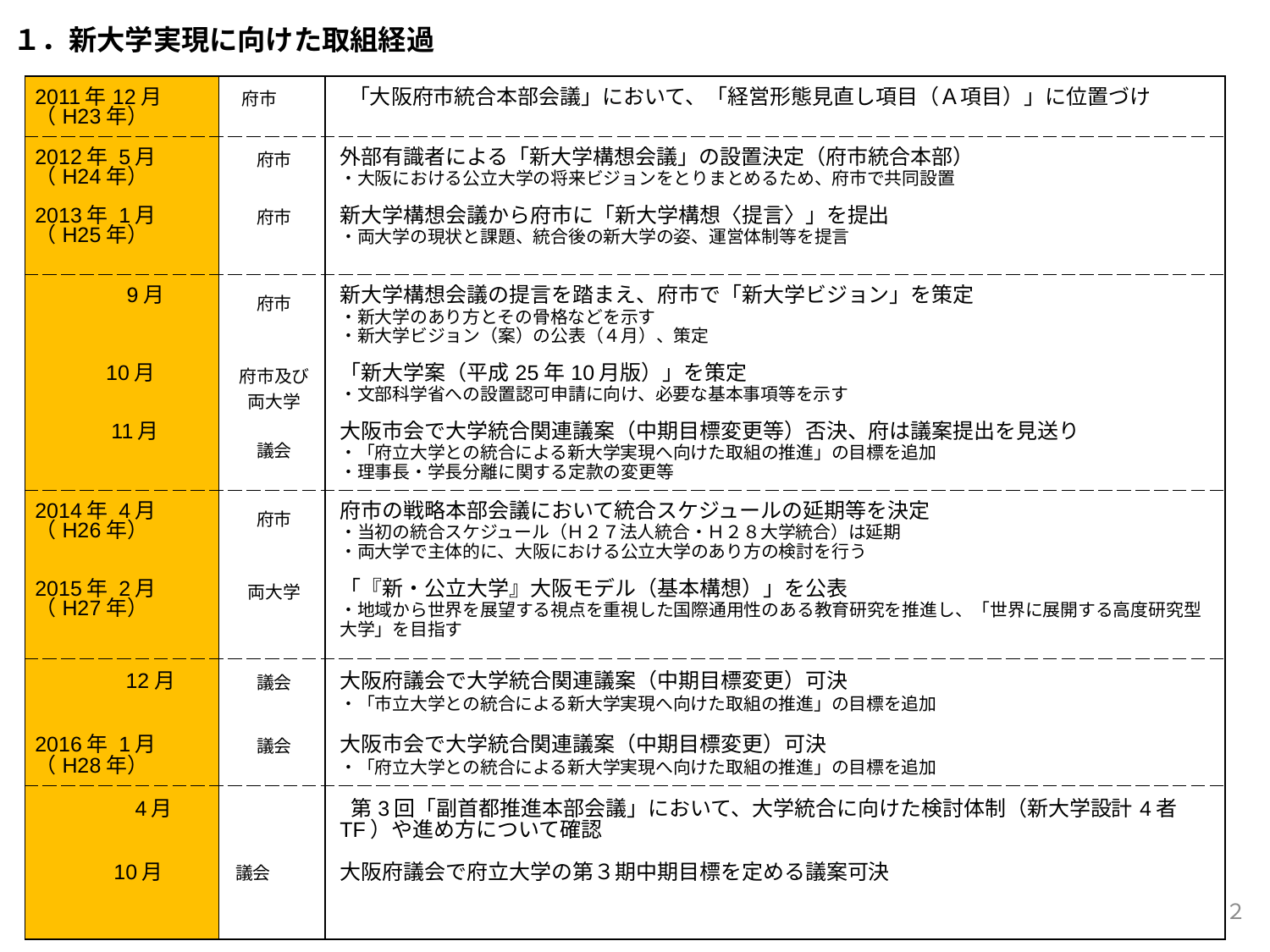

１．新大学実現に向けた取組経過
| 2011年12月 （H23年） | 府市 | 「大阪府市統合本部会議」において、「経営形態見直し項目（Ａ項目）」に位置づけ |
| --- | --- | --- |
| 2012年 5月 （H24年） 2013年 1月 （H25年） | 府市 府市 | 外部有識者による「新大学構想会議」の設置決定（府市統合本部） ・大阪における公立大学の将来ビジョンをとりまとめるため、府市で共同設置 新大学構想会議から府市に「新大学構想〈提言〉」を提出 ・両大学の現状と課題、統合後の新大学の姿、運営体制等を提言 |
| 9月 10月 　　 11月 | 府市 府市及び 両大学 議会 | 新大学構想会議の提言を踏まえ、府市で「新大学ビジョン」を策定 ・新大学のあり方とその骨格などを示す ・新大学ビジョン（案）の公表（４月）、策定 「新大学案（平成25年10月版）」を策定 ・文部科学省への設置認可申請に向け、必要な基本事項等を示す 大阪市会で大学統合関連議案（中期目標変更等）否決、府は議案提出を見送り ・「府立大学との統合による新大学実現へ向けた取組の推進」の目標を追加 ・理事長・学長分離に関する定款の変更等 |
| 2014年 4月 （H26年） 　　 2015年 2月 （H27年） | 府市 両大学 | 府市の戦略本部会議において統合スケジュールの延期等を決定 ・当初の統合スケジュール（Ｈ２７法人統合・Ｈ２８大学統合）は延期 ・両大学で主体的に、大阪における公立大学のあり方の検討を行う 「『新・公立大学』大阪モデル（基本構想）」を公表 ・地域から世界を展望する視点を重視した国際通用性のある教育研究を推進し、「世界に展開する高度研究型大学」を目指す |
| 12月 2016年 1月 （H28年） | 議会 議会 | 大阪府議会で大学統合関連議案（中期目標変更）可決 ・「市立大学との統合による新大学実現へ向けた取組の推進」の目標を追加 大阪市会で大学統合関連議案（中期目標変更）可決 ・「府立大学との統合による新大学実現へ向けた取組の推進」の目標を追加 |
| 4月 　　　 10月 | 議会 | 第3回「副首都推進本部会議」において、大学統合に向けた検討体制（新大学設計4者TF）や進め方について確認 大阪府議会で府立大学の第３期中期目標を定める議案可決 |
２